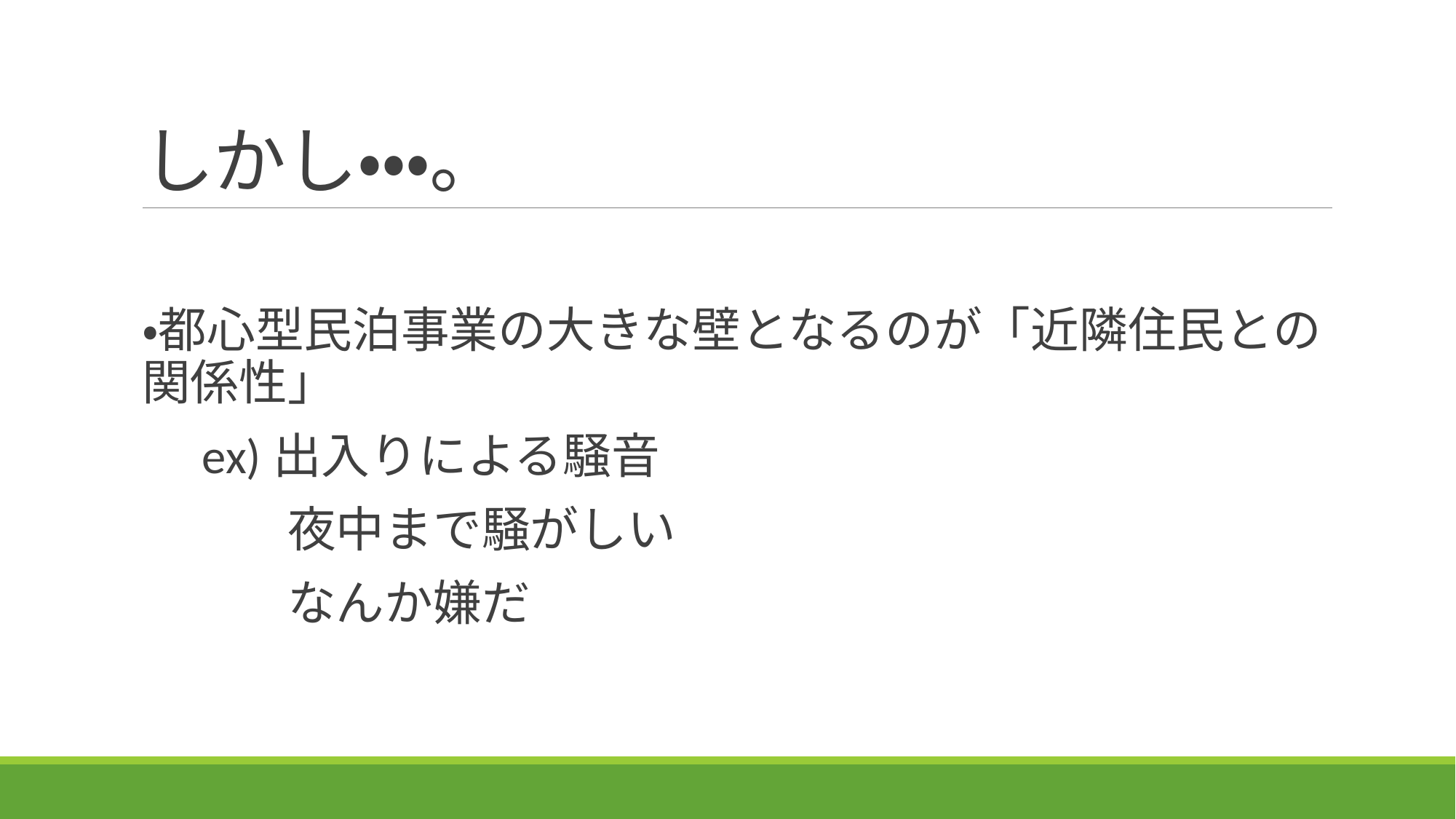

# しかし・・・。

・都心型民泊事業の大きな壁となるのが「近隣住民との関係性」
　ex)出入りによる騒音
　　　夜中まで騒がしい
　　　なんか嫌だ